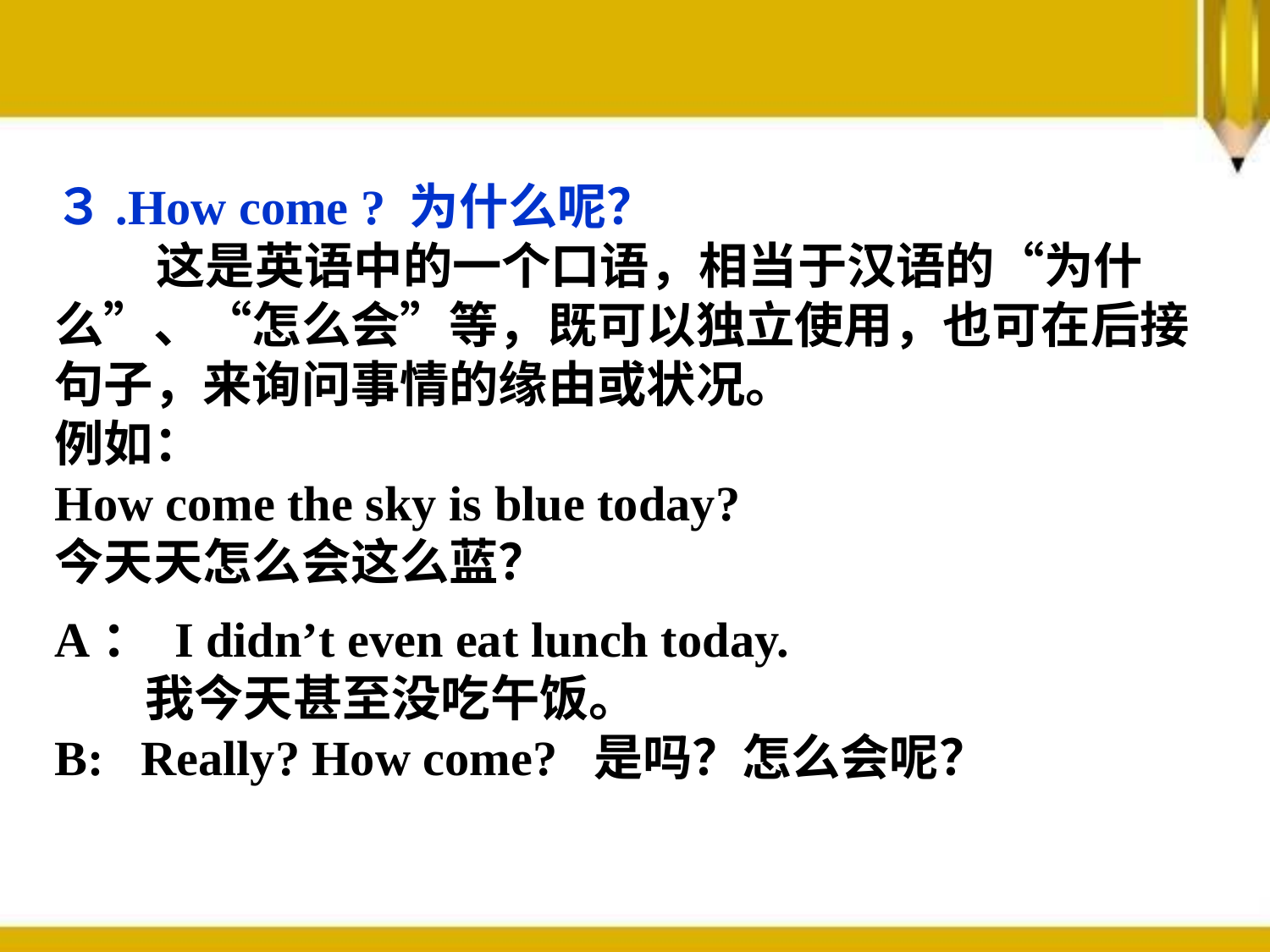

３.How come ? 为什么呢？
        这是英语中的一个口语，相当于汉语的“为什么”、“怎么会”等，既可以独立使用，也可在后接句子，来询问事情的缘由或状况。
例如：
How come the sky is blue today?
今天天怎么会这么蓝？

A： I didn’t even eat lunch today.
       我今天甚至没吃午饭。
B:   Really? How come?  是吗？怎么会呢？